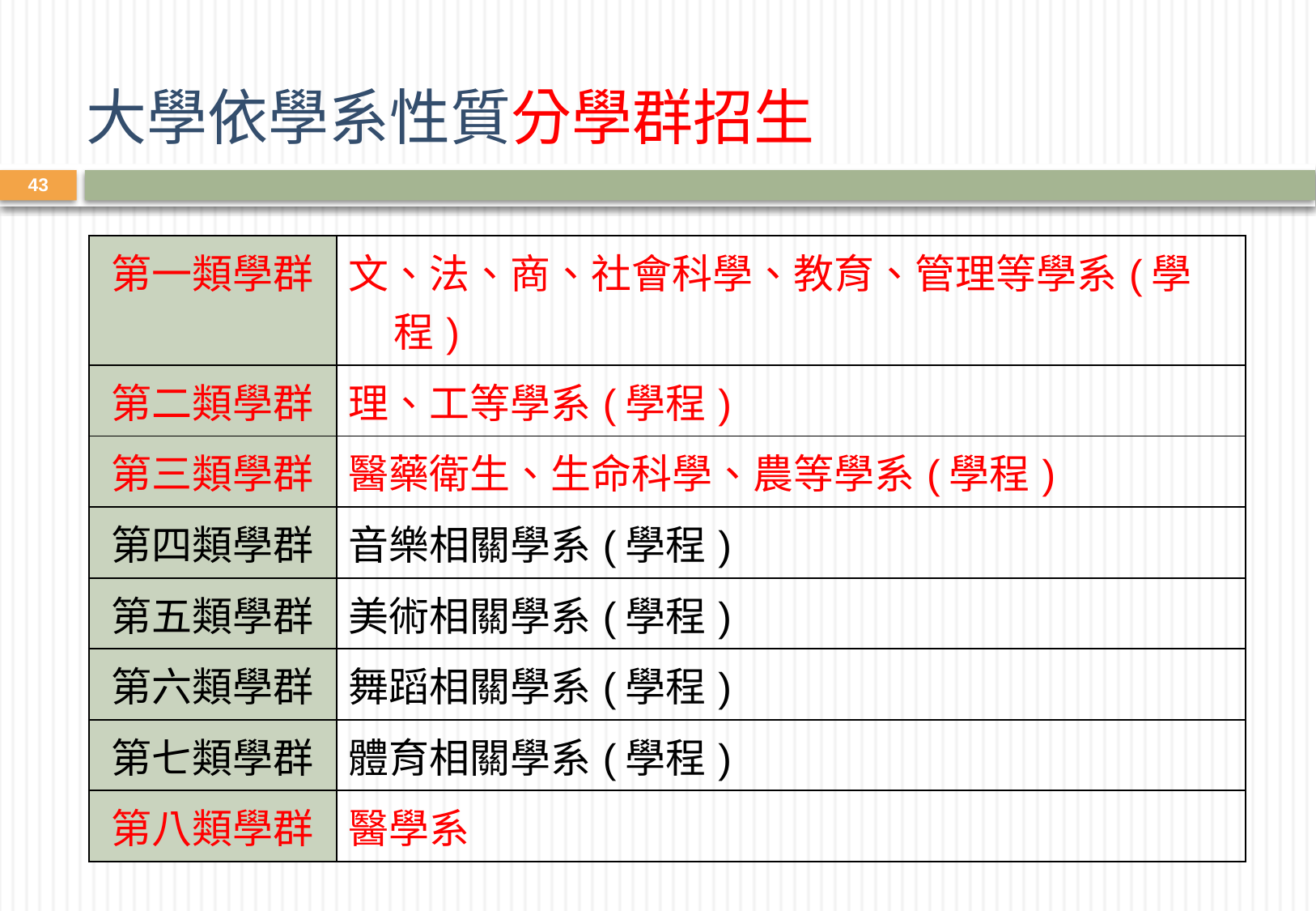

大學依學系性質分學群招生
43
| 第一類學群 | 文、法、商、社會科學、教育、管理等學系(學程) |
| --- | --- |
| 第二類學群 | 理、工等學系(學程) |
| 第三類學群 | 醫藥衛生、生命科學、農等學系(學程) |
| 第四類學群 | 音樂相關學系(學程) |
| 第五類學群 | 美術相關學系(學程) |
| 第六類學群 | 舞蹈相關學系(學程) |
| 第七類學群 | 體育相關學系(學程) |
| 第八類學群 | 醫學系 |